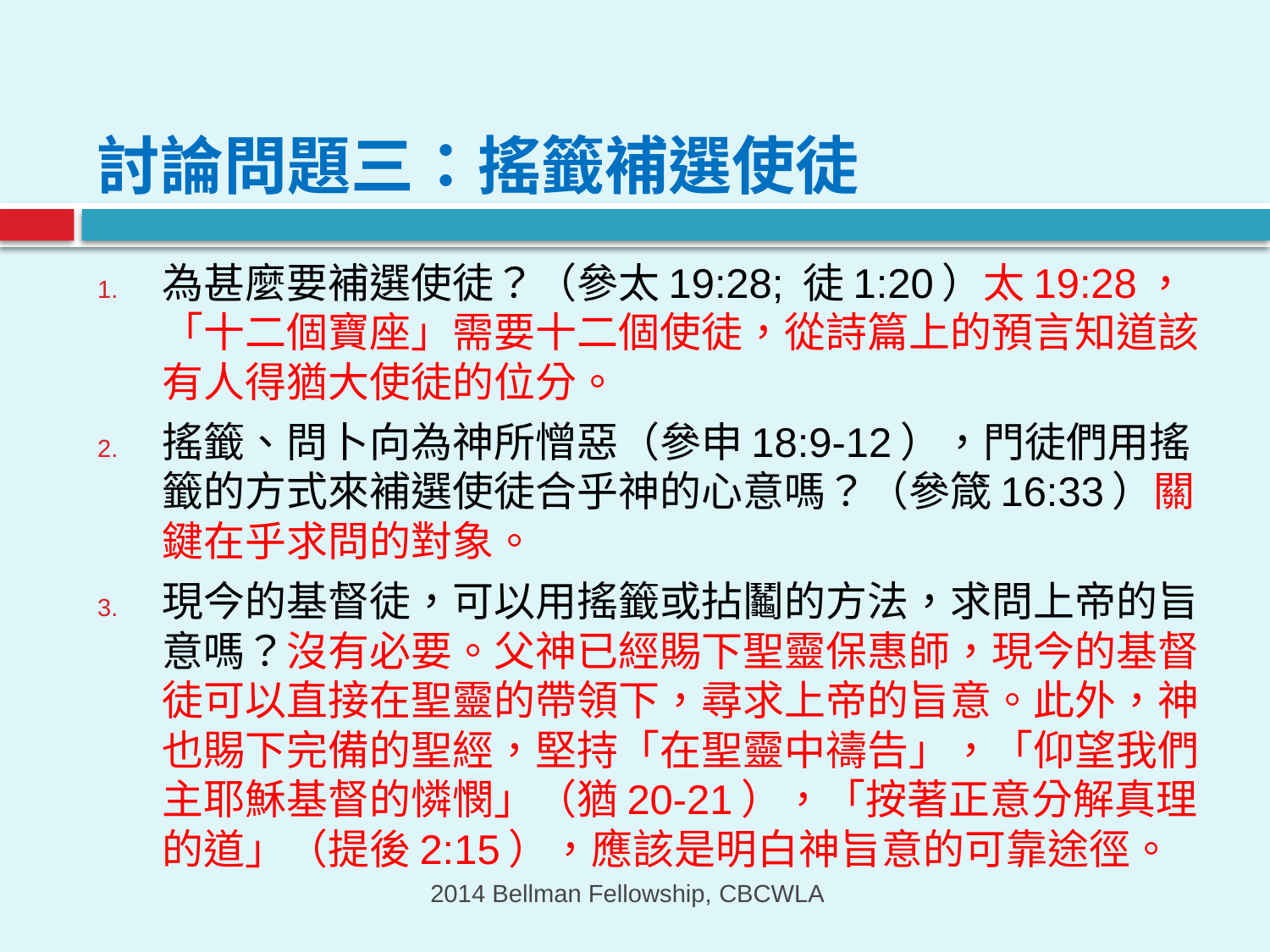

# 討論問題三：搖籤補選使徒
為甚麼要補選使徒？（參太19:28; 徒1:20）太19:28，「十二個寶座」需要十二個使徒，從詩篇上的預言知道該有人得猶大使徒的位分。
搖籤、問卜向為神所憎惡（參申18:9-12），門徒們用搖籤的方式來補選使徒合乎神的心意嗎？（參箴16:33）關鍵在乎求問的對象。
現今的基督徒，可以用搖籤或拈鬮的方法，求問上帝的旨意嗎？沒有必要。父神已經賜下聖靈保惠師，現今的基督徒可以直接在聖靈的帶領下，尋求上帝的旨意。此外，神也賜下完備的聖經，堅持「在聖靈中禱告」，「仰望我們主耶穌基督的憐憫」（猶20-21），「按著正意分解真理的道」（提後2:15），應該是明白神旨意的可靠途徑。
2014 Bellman Fellowship, CBCWLA